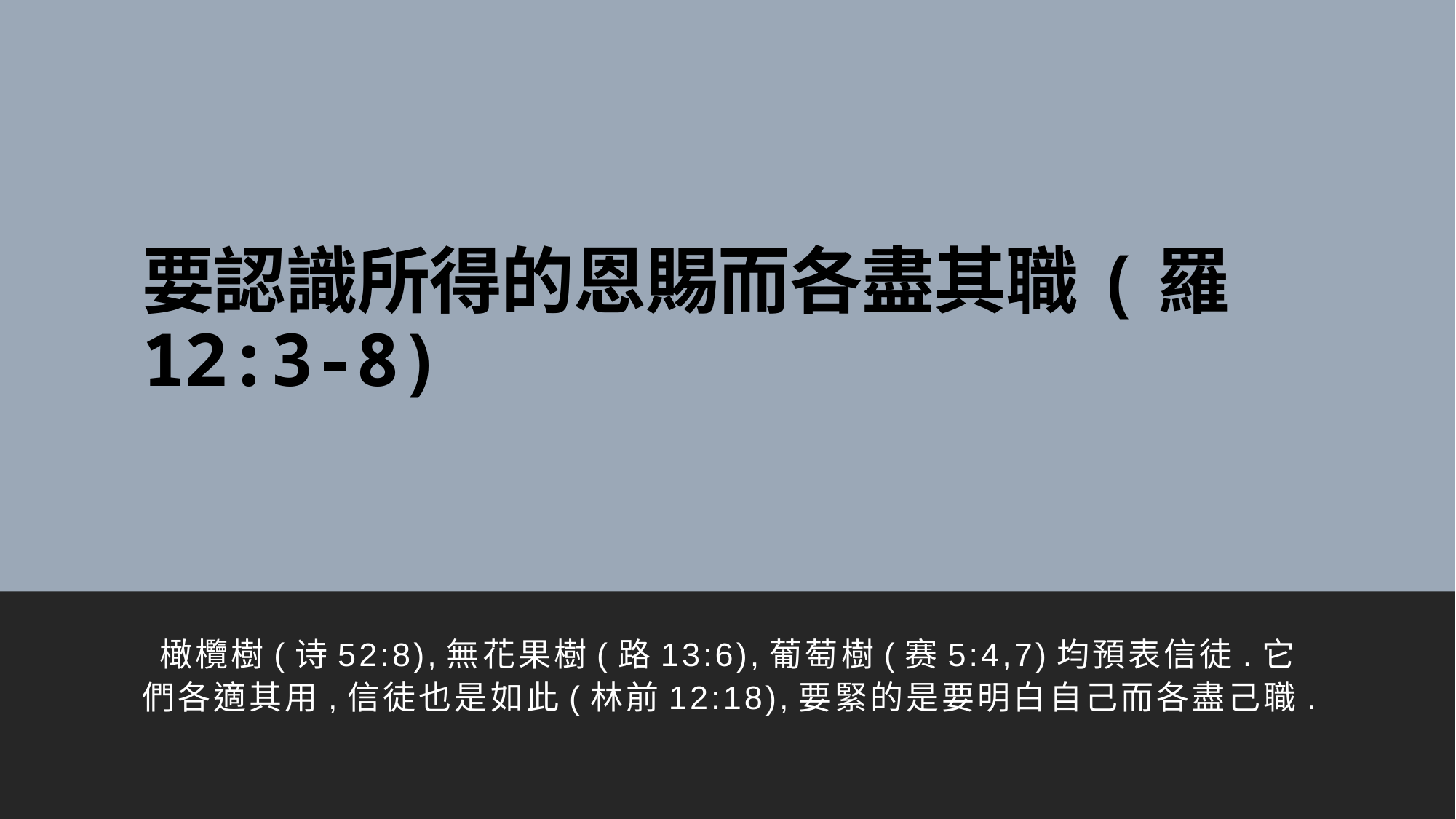

# 要認識所得的恩賜而各盡其職(羅12:3-8)

 橄欖樹(诗52:8),無花果樹(路13:6),葡萄樹(赛5:4,7)均預表信徒.它們各適其用,信徒也是如此(林前12:18),要緊的是要明白自己而各盡己職.